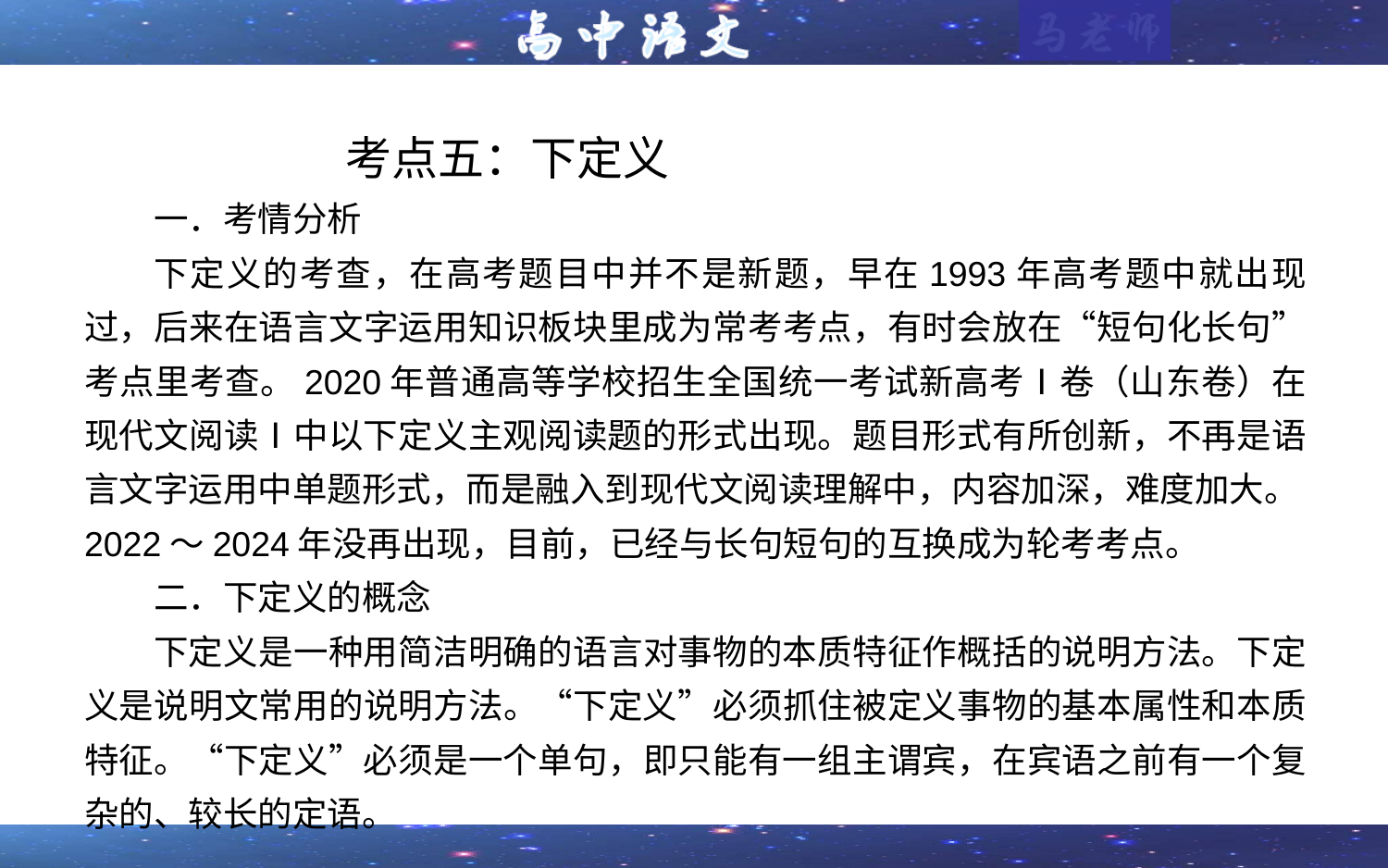

考点五：下定义
一．考情分析
下定义的考查，在高考题目中并不是新题，早在1993年高考题中就出现过，后来在语言文字运用知识板块里成为常考考点，有时会放在“短句化长句”考点里考查。2020年普通高等学校招生全国统一考试新高考Ⅰ卷（山东卷）在现代文阅读Ⅰ中以下定义主观阅读题的形式出现。题目形式有所创新，不再是语言文字运用中单题形式，而是融入到现代文阅读理解中，内容加深，难度加大。2022～2024年没再出现，目前，已经与长句短句的互换成为轮考考点。
二．下定义的概念
下定义是一种用简洁明确的语言对事物的本质特征作概括的说明方法。下定义是说明文常用的说明方法。“下定义”必须抓住被定义事物的基本属性和本质特征。“下定义”必须是一个单句，即只能有一组主谓宾，在宾语之前有一个复杂的、较长的定语。